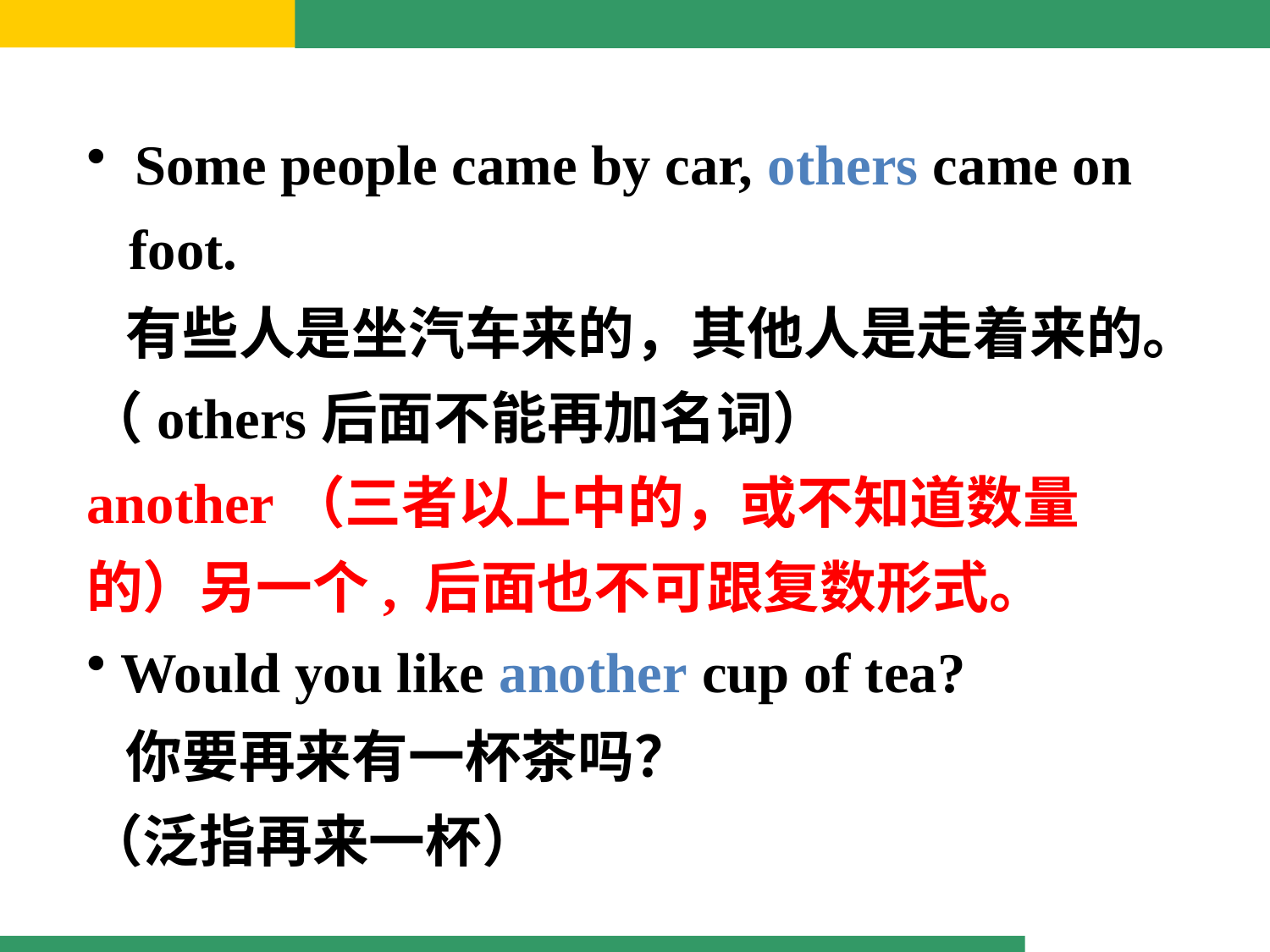

Some people came by car, others came on
   foot.
  有些人是坐汽车来的，其他人是走着来的。（others后面不能再加名词）
another（三者以上中的，或不知道数量的）另一个, 后面也不可跟复数形式。
 Would you like another cup of tea?
  你要再来有一杯茶吗？
（泛指再来一杯）